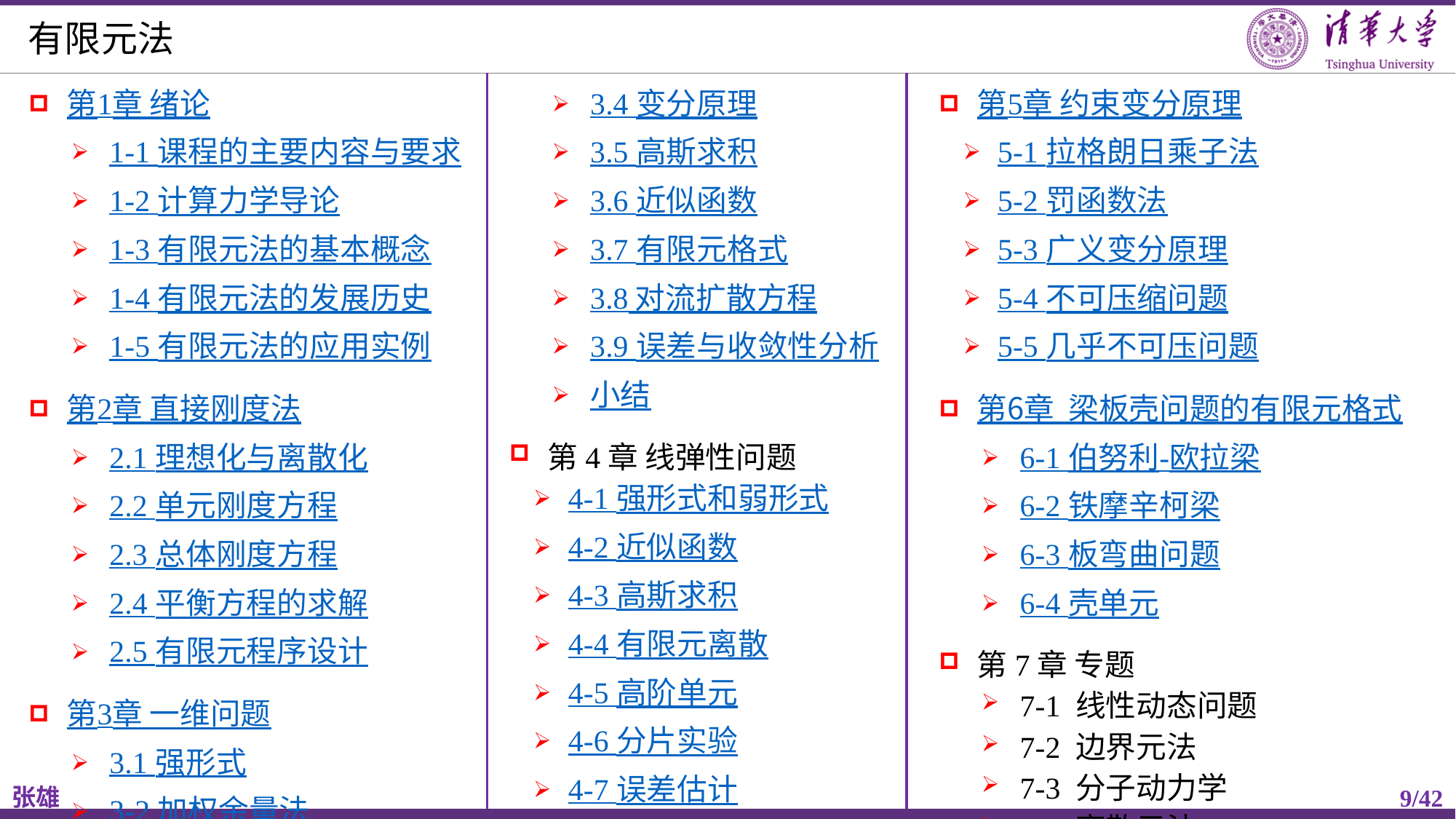

# 有限元法
第1章 绪论
1-1 课程的主要内容与要求
1-2 计算力学导论
1-3 有限元法的基本概念
1-4 有限元法的发展历史
1-5 有限元法的应用实例
第2章 直接刚度法
2.1 理想化与离散化
2.2 单元刚度方程
2.3 总体刚度方程
2.4 平衡方程的求解
2.5 有限元程序设计
第3章 一维问题
3.1 强形式
3-2 加权余量法
3.3 伽辽金弱形式
3.4 变分原理
3.5 高斯求积
3.6 近似函数
3.7 有限元格式
3.8 对流扩散方程
3.9 误差与收敛性分析
小结
第4章 线弹性问题
4-1 强形式和弱形式
4-2 近似函数
4-3 高斯求积
4-4 有限元离散
4-5 高阶单元
4-6 分片实验
4-7 误差估计
4-8 应力重构
4-9 有限元模型化
第5章 约束变分原理
5-1 拉格朗日乘子法
5-2 罚函数法
5-3 广义变分原理
5-4 不可压缩问题
5-5 几乎不可压问题
第6章  梁板壳问题的有限元格式
6-1 伯努利-欧拉梁
6-2 铁摩辛柯梁
6-3 板弯曲问题
6-4 壳单元
第7章 专题
7-1 线性动态问题
7-2 边界元法
7-3 分子动力学
7-4 离散元法